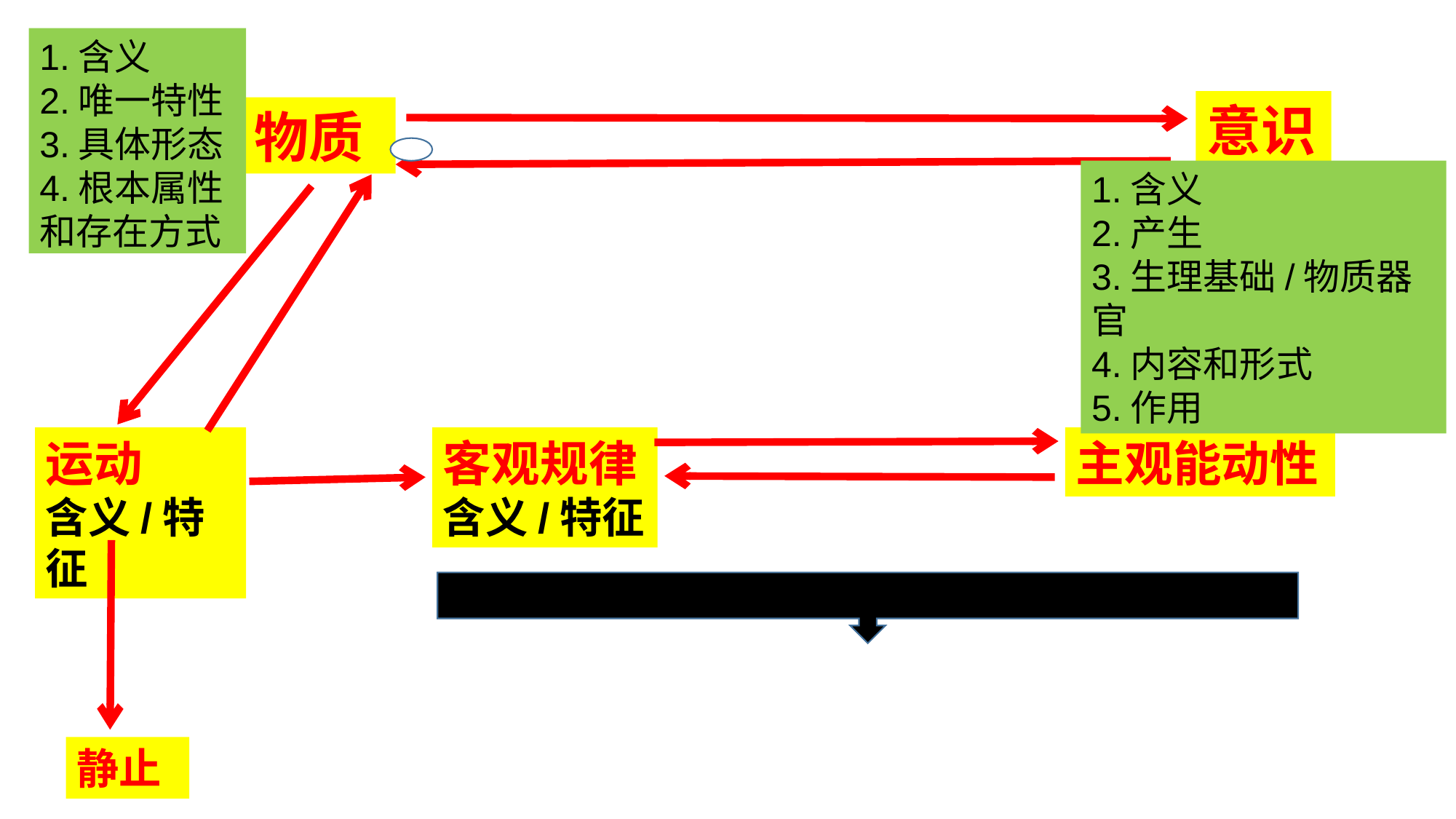

1.含义
2.唯一特性
3.具体形态
4.根本属性和存在方式

意识
物质

1.含义
2.产生
3.生理基础/物质器官
4.内容和形式
5.作用
运动
含义/特征
客观规律
含义/特征
主观能动性

静止